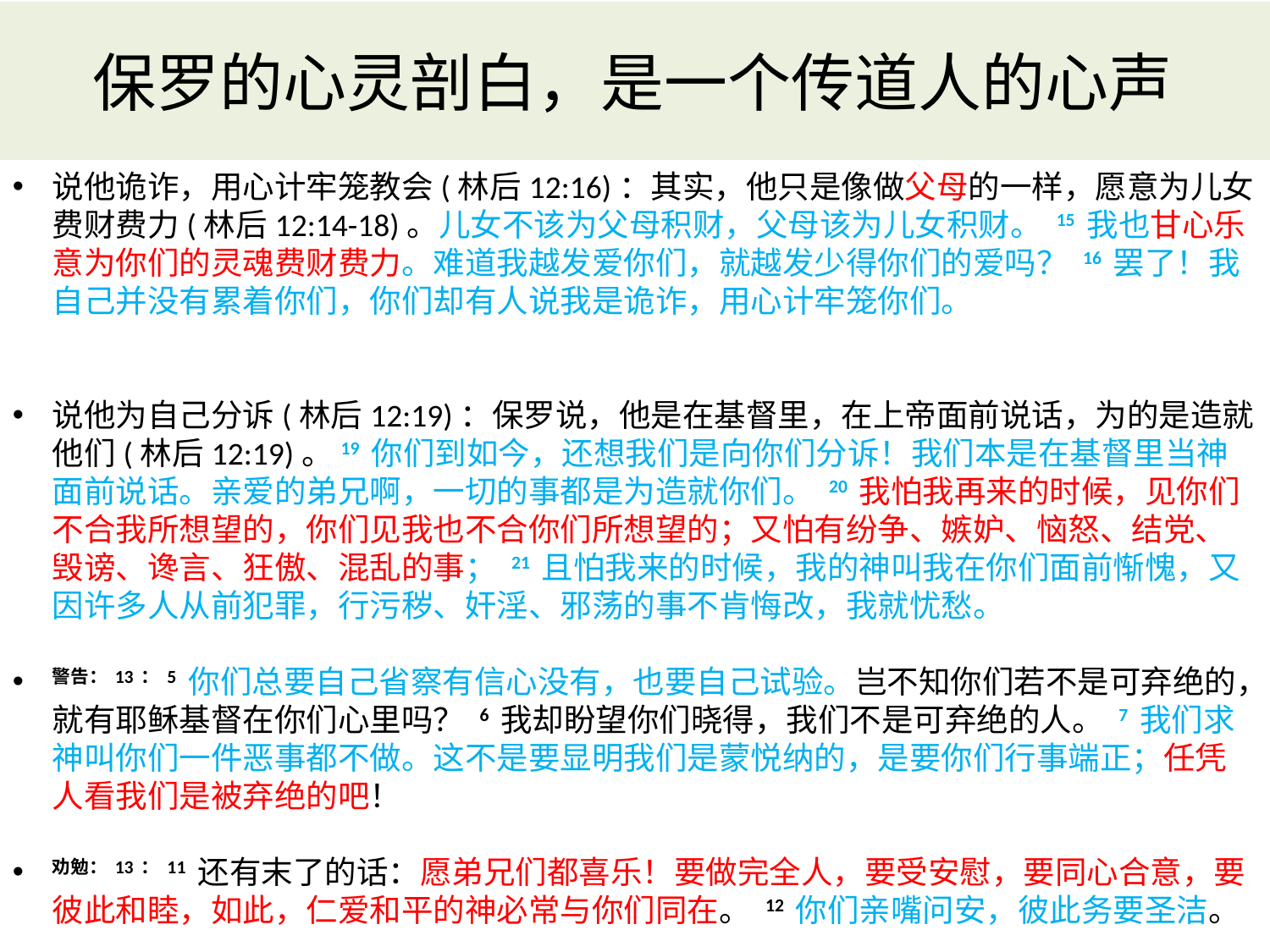

# 保罗的心灵剖白，是一个传道人的心声
说他诡诈，用心计牢笼教会(林后12:16)：其实，他只是像做父母的一样，愿意为儿女费财费力(林后12:14-18)。儿女不该为父母积财，父母该为儿女积财。 15 我也甘心乐意为你们的灵魂费财费力。难道我越发爱你们，就越发少得你们的爱吗？ 16 罢了！我自己并没有累着你们，你们却有人说我是诡诈，用心计牢笼你们。

说他为自己分诉(林后12:19)：保罗说，他是在基督里，在上帝面前说话，为的是造就他们(林后12:19)。19 你们到如今，还想我们是向你们分诉！我们本是在基督里当神面前说话。亲爱的弟兄啊，一切的事都是为造就你们。 20 我怕我再来的时候，见你们不合我所想望的，你们见我也不合你们所想望的；又怕有纷争、嫉妒、恼怒、结党、毁谤、谗言、狂傲、混乱的事； 21 且怕我来的时候，我的神叫我在你们面前惭愧，又因许多人从前犯罪，行污秽、奸淫、邪荡的事不肯悔改，我就忧愁。

警告：13：5 你们总要自己省察有信心没有，也要自己试验。岂不知你们若不是可弃绝的，就有耶稣基督在你们心里吗？ 6 我却盼望你们晓得，我们不是可弃绝的人。 7 我们求神叫你们一件恶事都不做。这不是要显明我们是蒙悦纳的，是要你们行事端正；任凭人看我们是被弃绝的吧！

劝勉：13：11 还有末了的话：愿弟兄们都喜乐！要做完全人，要受安慰，要同心合意，要彼此和睦，如此，仁爱和平的神必常与你们同在。 12 你们亲嘴问安，彼此务要圣洁。